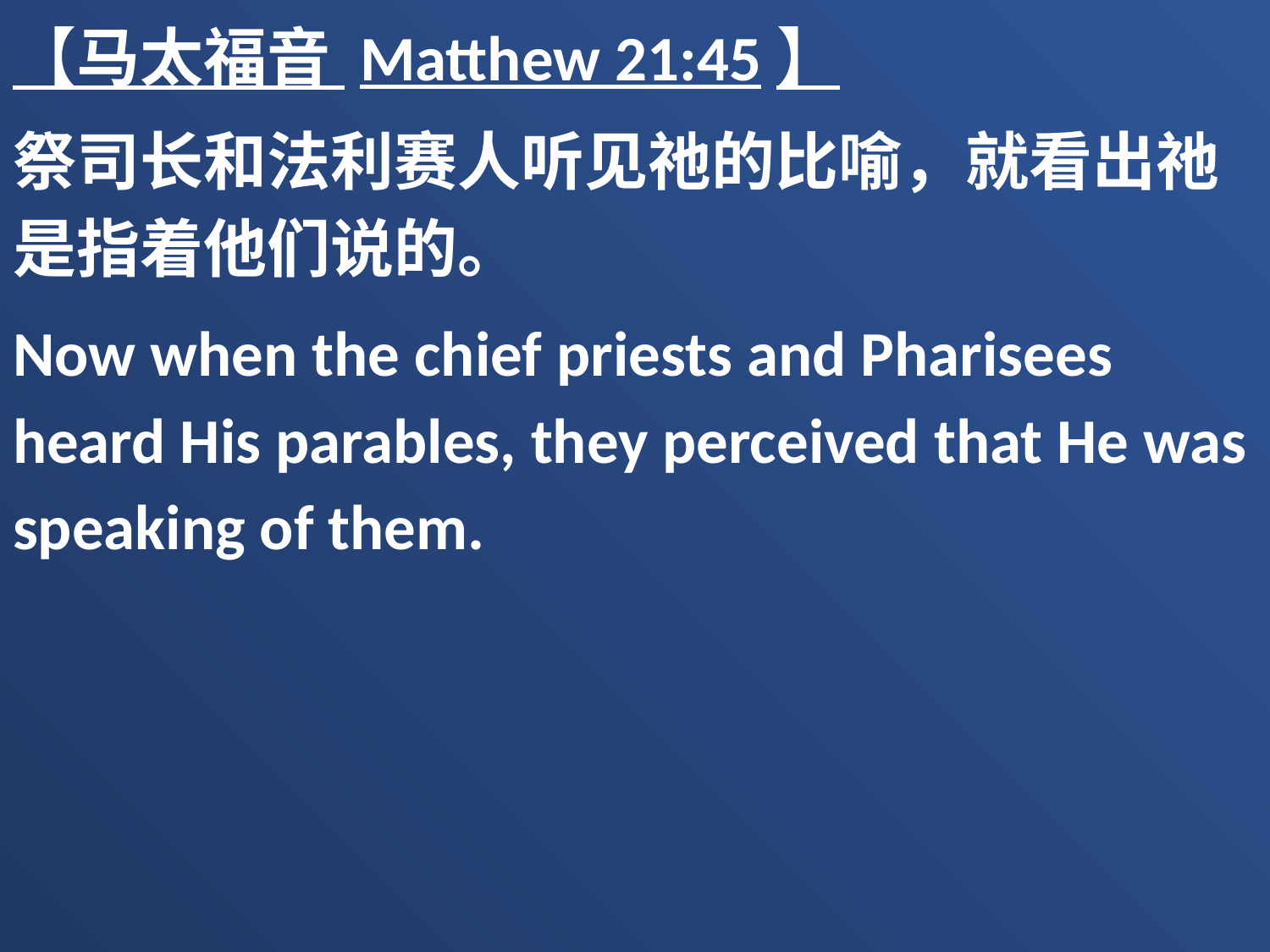

【马太福音 Matthew 21:45】
祭司长和法利赛人听见祂的比喻，就看出祂是指着他们说的。
Now when the chief priests and Pharisees heard His parables, they perceived that He was speaking of them.